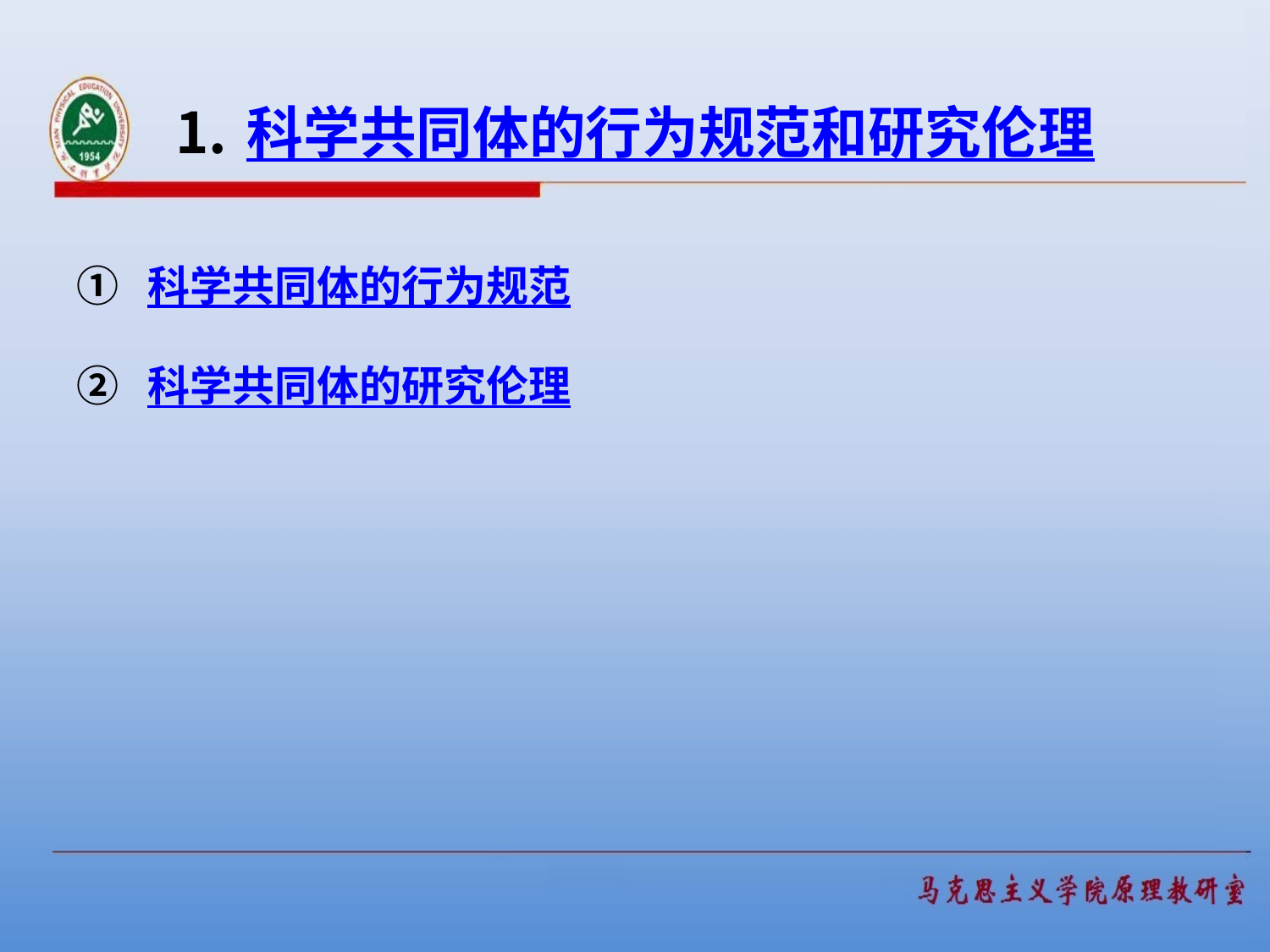

# 科学共同体的行为规范和研究伦理
科学共同体的行为规范
科学共同体的研究伦理